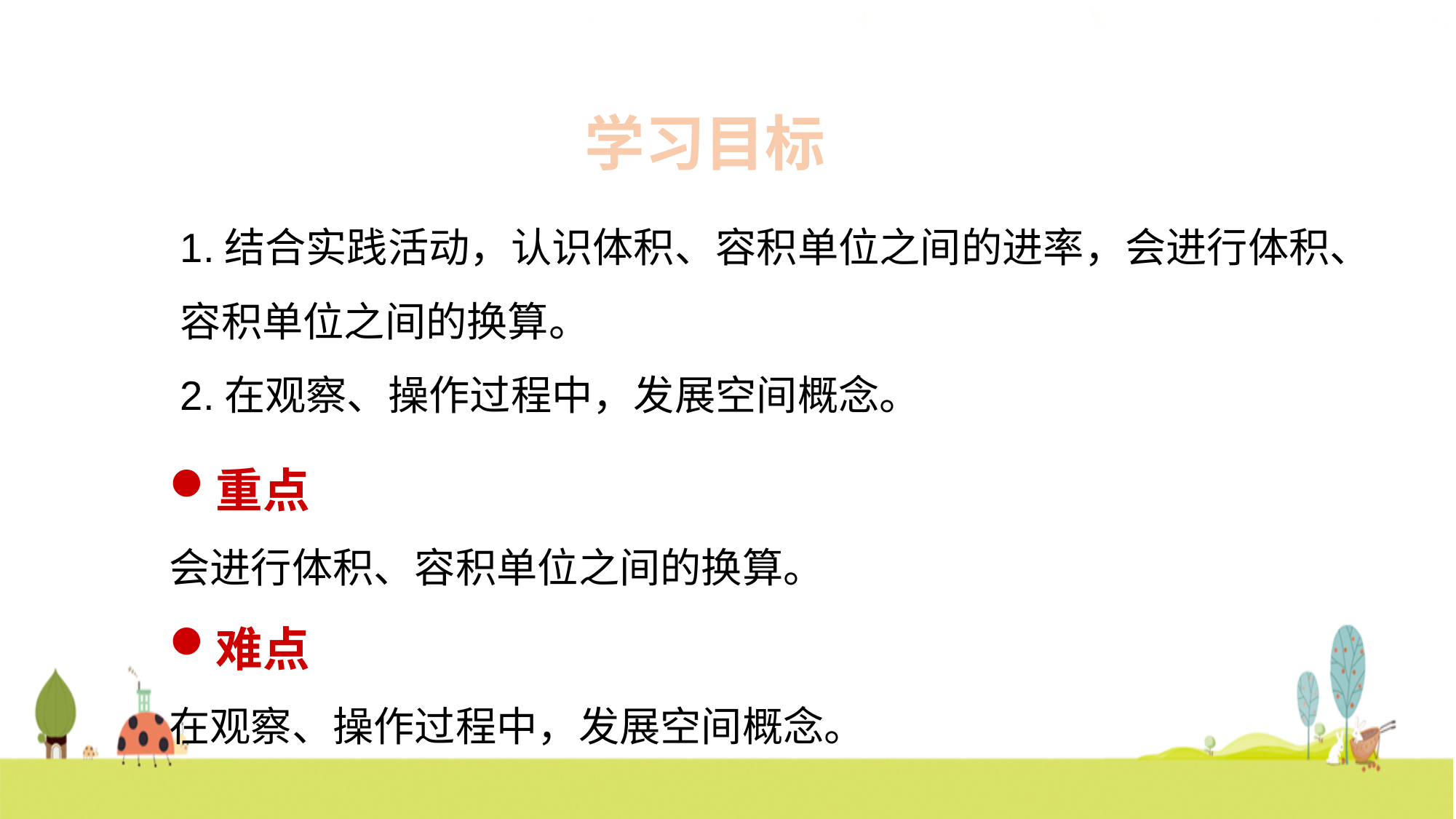

学习目标
1.结合实践活动，认识体积、容积单位之间的进率，会进行体积、容积单位之间的换算。
2.在观察、操作过程中，发展空间概念。
重点
会进行体积、容积单位之间的换算。
难点
在观察、操作过程中，发展空间概念。